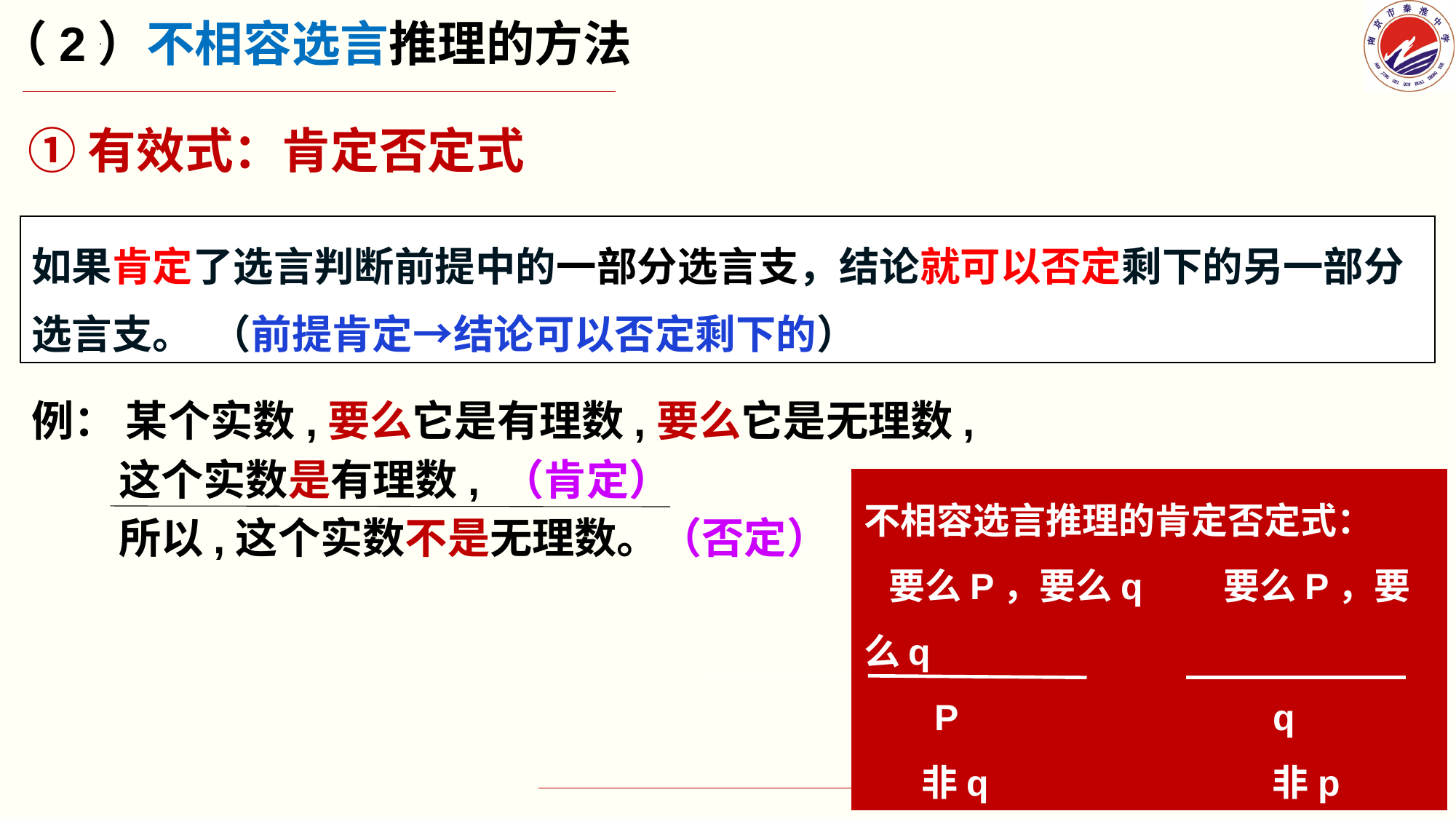

（2）不相容选言推理的方法
①有效式：肯定否定式
如果肯定了选言判断前提中的一部分选言支，结论就可以否定剩下的另一部分选言支。  （前提肯定→结论可以否定剩下的）
例： 某个实数,要么它是有理数,要么它是无理数,
        这个实数是有理数, （肯定）
        所以,这个实数不是无理数。（否定）
不相容选言推理的肯定否定式：
  要么P，要么q       要么P，要么q
       P                               q
      非q                           非p